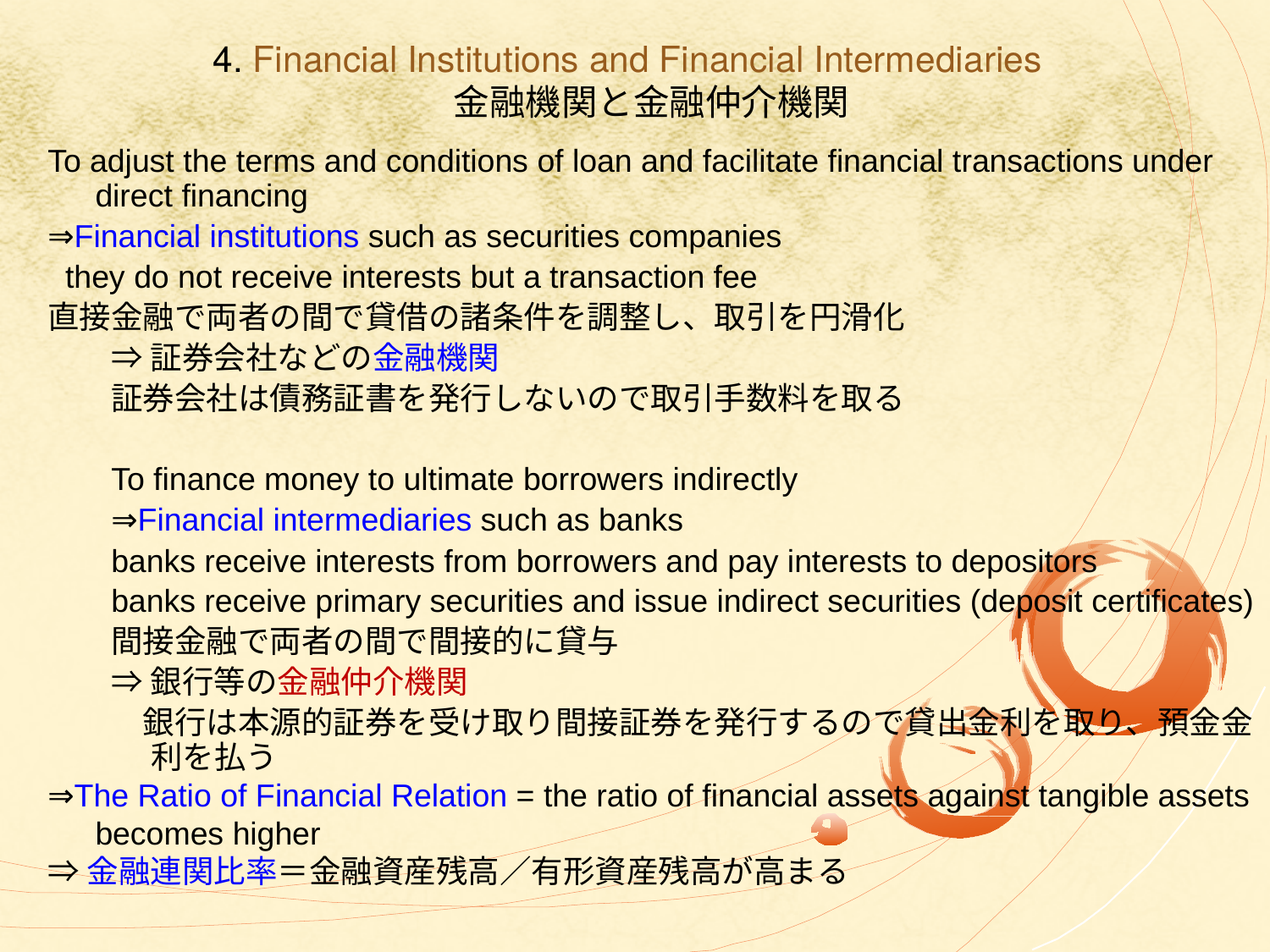

# 4. Financial Institutions and Financial Intermediaries 金融機関と金融仲介機関
To adjust the terms and conditions of loan and facilitate financial transactions under direct financing
⇒Financial institutions such as securities companies
  they do not receive interests but a transaction fee
直接金融で両者の間で貸借の諸条件を調整し、取引を円滑化
⇒証券会社などの金融機関
証券会社は債務証書を発行しないので取引手数料を取る

To finance money to ultimate borrowers indirectly
⇒Financial intermediaries such as banks
banks receive interests from borrowers and pay interests to depositors
banks receive primary securities and issue indirect securities (deposit certificates)
間接金融で両者の間で間接的に貸与
⇒銀行等の金融仲介機関
　銀行は本源的証券を受け取り間接証券を発行するので貸出金利を取り、預金金利を払う
⇒The Ratio of Financial Relation = the ratio of financial assets against tangible assets becomes higher
⇒金融連関比率＝金融資産残高／有形資産残高が高まる